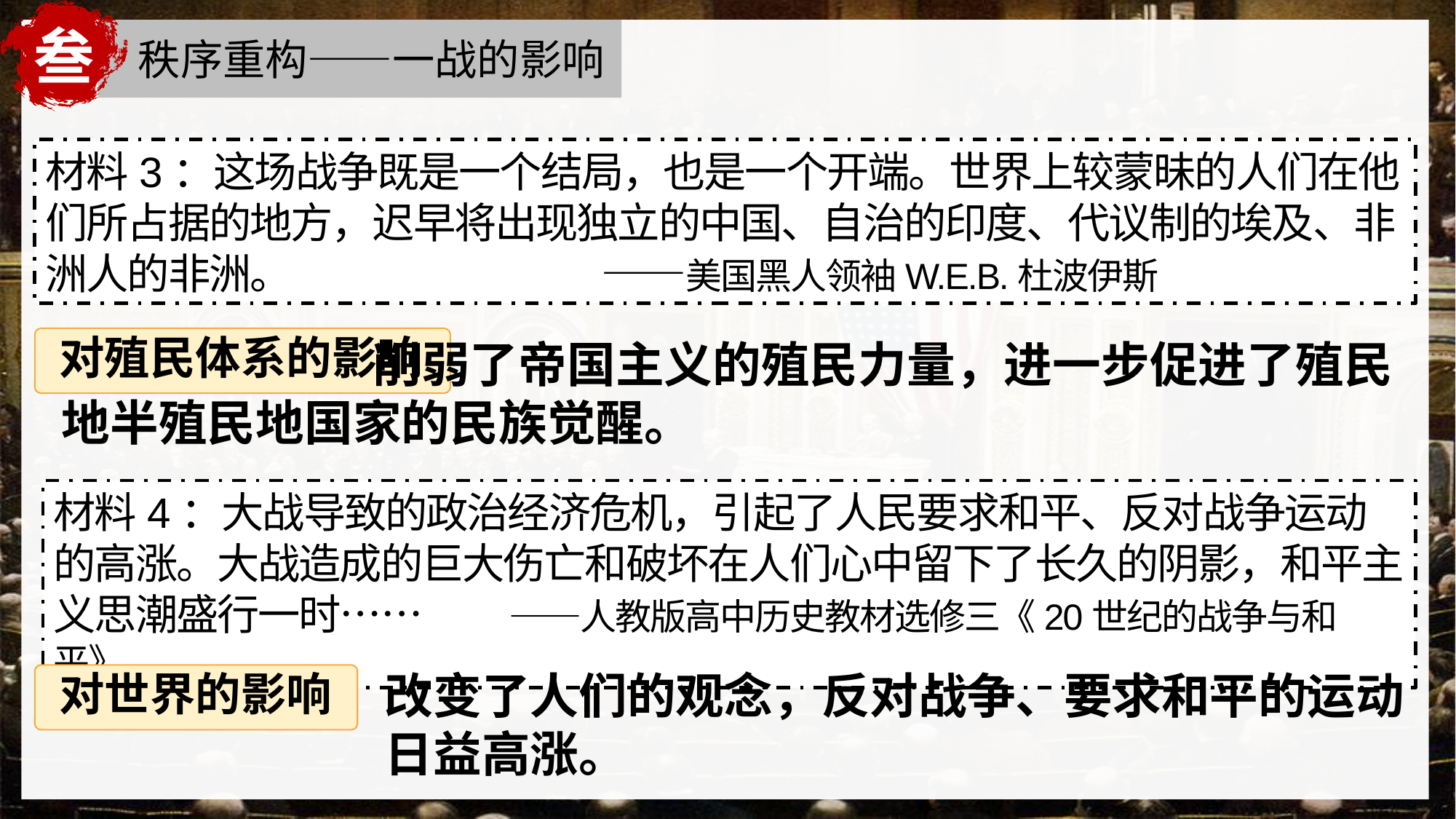

叁

  秩序重构——一战的影响
材料3：这场战争既是一个结局，也是一个开端。世界上较蒙昧的人们在他们所占据的地方，迟早将出现独立的中国、自治的印度、代议制的埃及、非洲人的非洲。                                       ——美国黑人领袖W.E.B.杜波伊斯
对殖民体系的影响

                           削弱了帝国主义的殖民力量，进一步促进了殖民地半殖民地国家的民族觉醒。
材料4：大战导致的政治经济危机，引起了人民要求和平、反对战争运动的高涨。大战造成的巨大伤亡和破坏在人们心中留下了长久的阴影，和平主义思潮盛行一时……           ——人教版高中历史教材选修三《20世纪的战争与和平》
对世界的影响

改变了人们的观念，反对战争、要求和平的运动日益高涨。